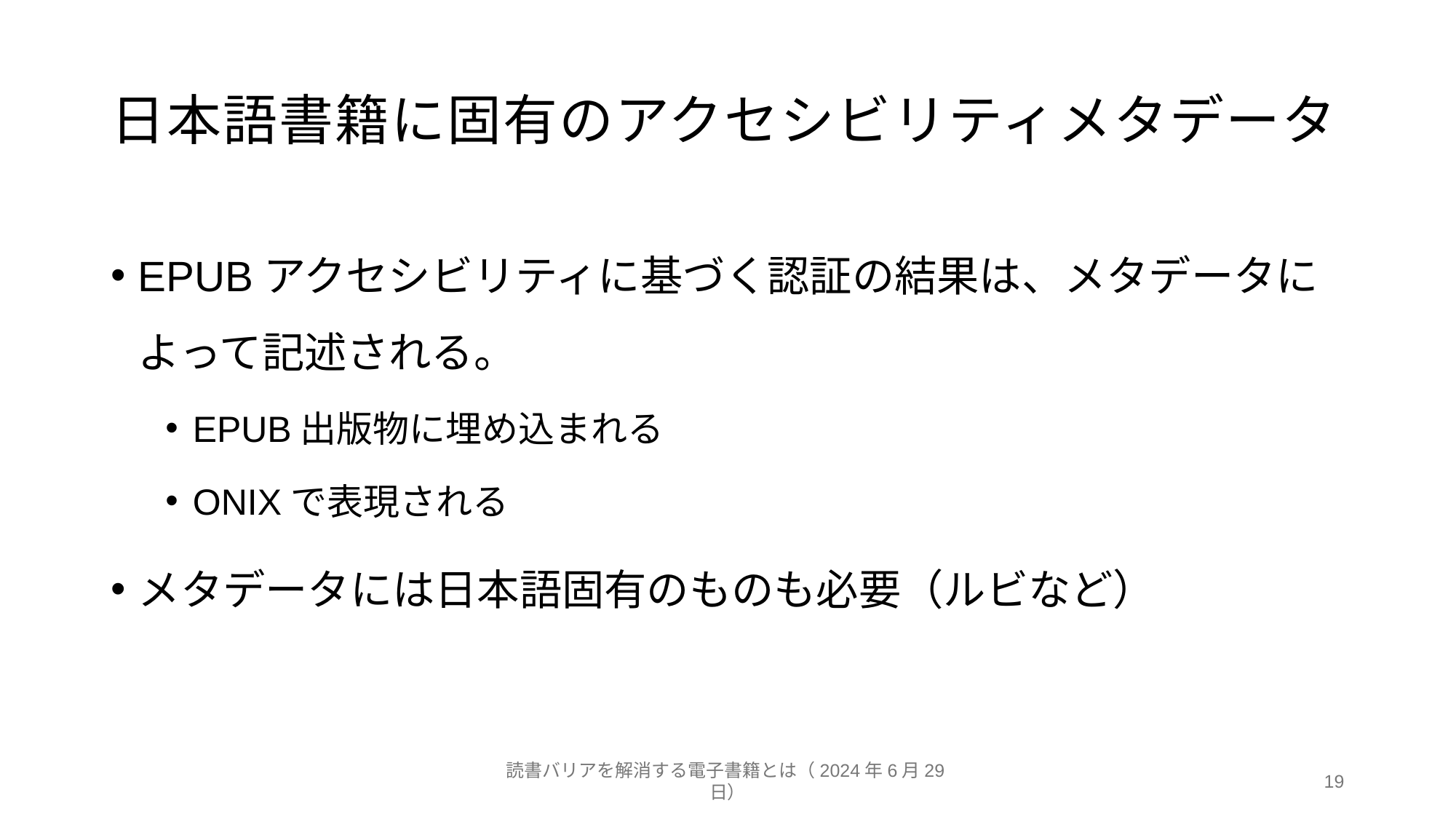

# 日本語書籍に固有のアクセシビリティメタデータ
EPUBアクセシビリティに基づく認証の結果は、メタデータによって記述される。
EPUB出版物に埋め込まれる
ONIXで表現される
メタデータには日本語固有のものも必要（ルビなど）
読書バリアを解消する電子書籍とは（2024年6月29日）
19